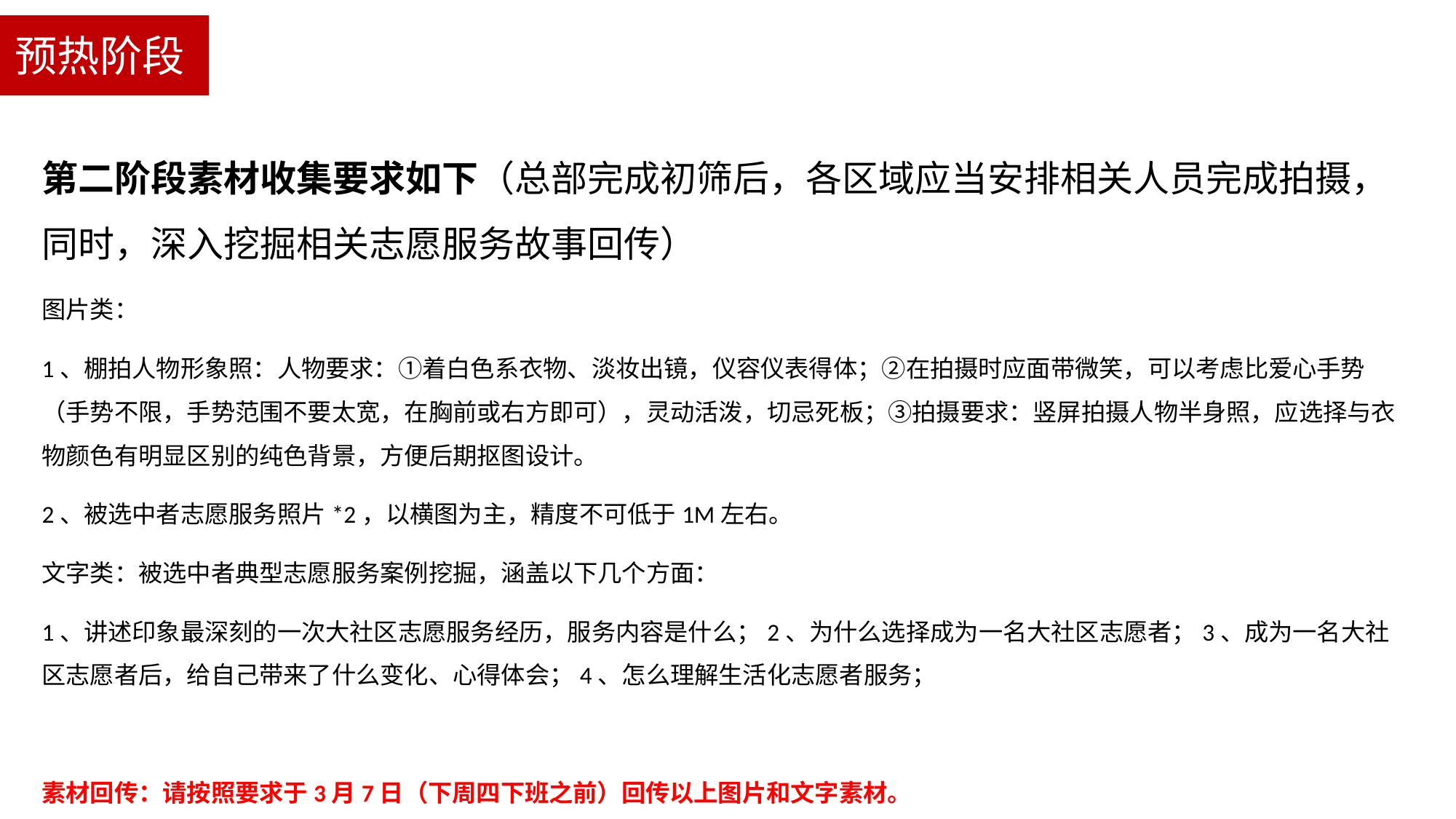

预热阶段
第二阶段素材收集要求如下（总部完成初筛后，各区域应当安排相关人员完成拍摄，同时，深入挖掘相关志愿服务故事回传）
图片类：
1、棚拍人物形象照：人物要求：①着白色系衣物、淡妆出镜，仪容仪表得体；②在拍摄时应面带微笑，可以考虑比爱心手势（手势不限，手势范围不要太宽，在胸前或右方即可），灵动活泼，切忌死板；③拍摄要求：竖屏拍摄人物半身照，应选择与衣物颜色有明显区别的纯色背景，方便后期抠图设计。
2、被选中者志愿服务照片*2，以横图为主，精度不可低于1M左右。
文字类：被选中者典型志愿服务案例挖掘，涵盖以下几个方面：
1、讲述印象最深刻的一次大社区志愿服务经历，服务内容是什么；2、为什么选择成为一名大社区志愿者；3、成为一名大社区志愿者后，给自己带来了什么变化、心得体会；4、怎么理解生活化志愿者服务；

素材回传：请按照要求于3月7日（下周四下班之前）回传以上图片和文字素材。